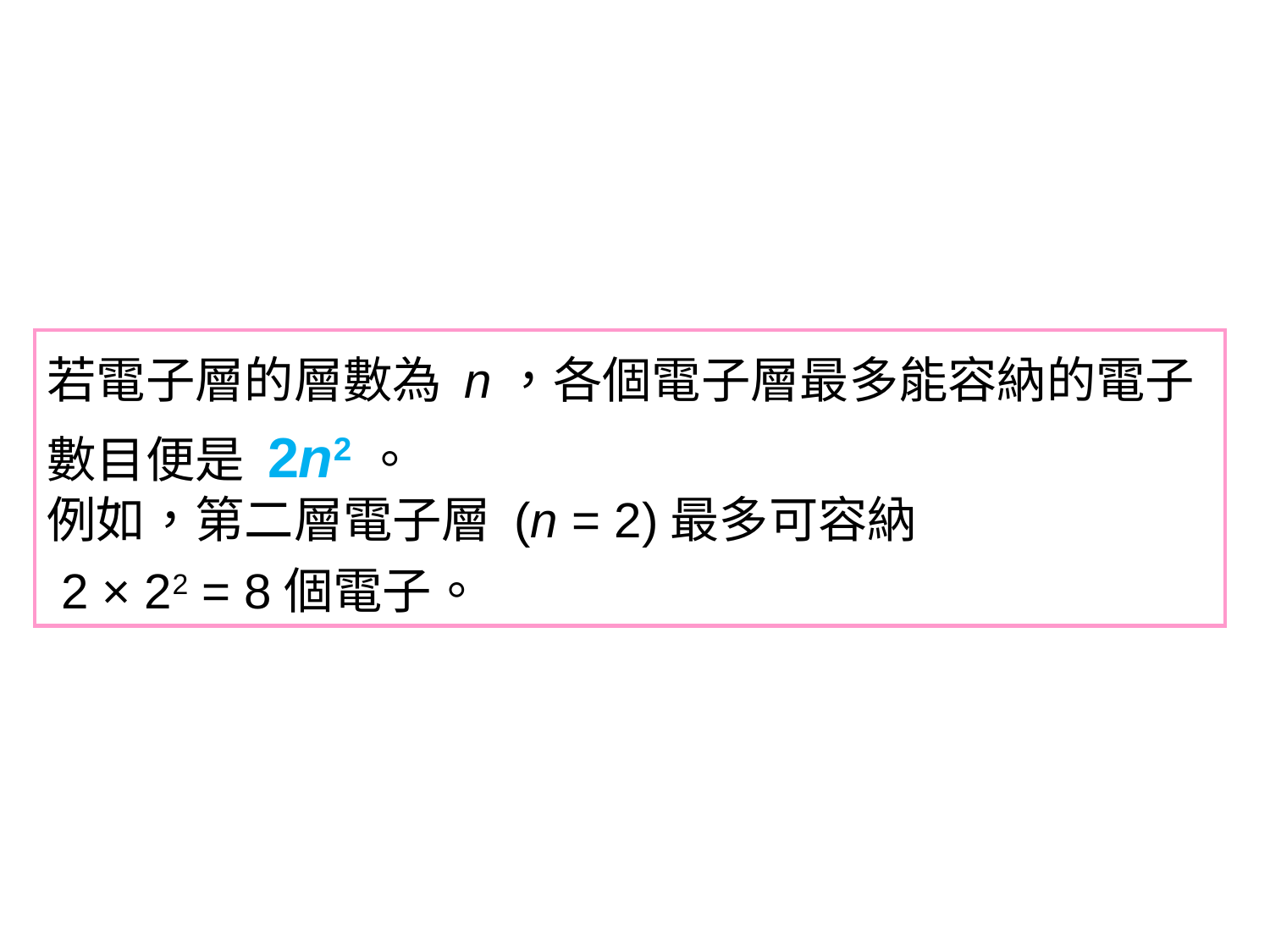

若電子層的層數為 n，各個電子層最多能容納的電子數目便是 2n2。

例如，第二層電子層 (n = 2)最多可容納
 2 × 22 = 8個電子。